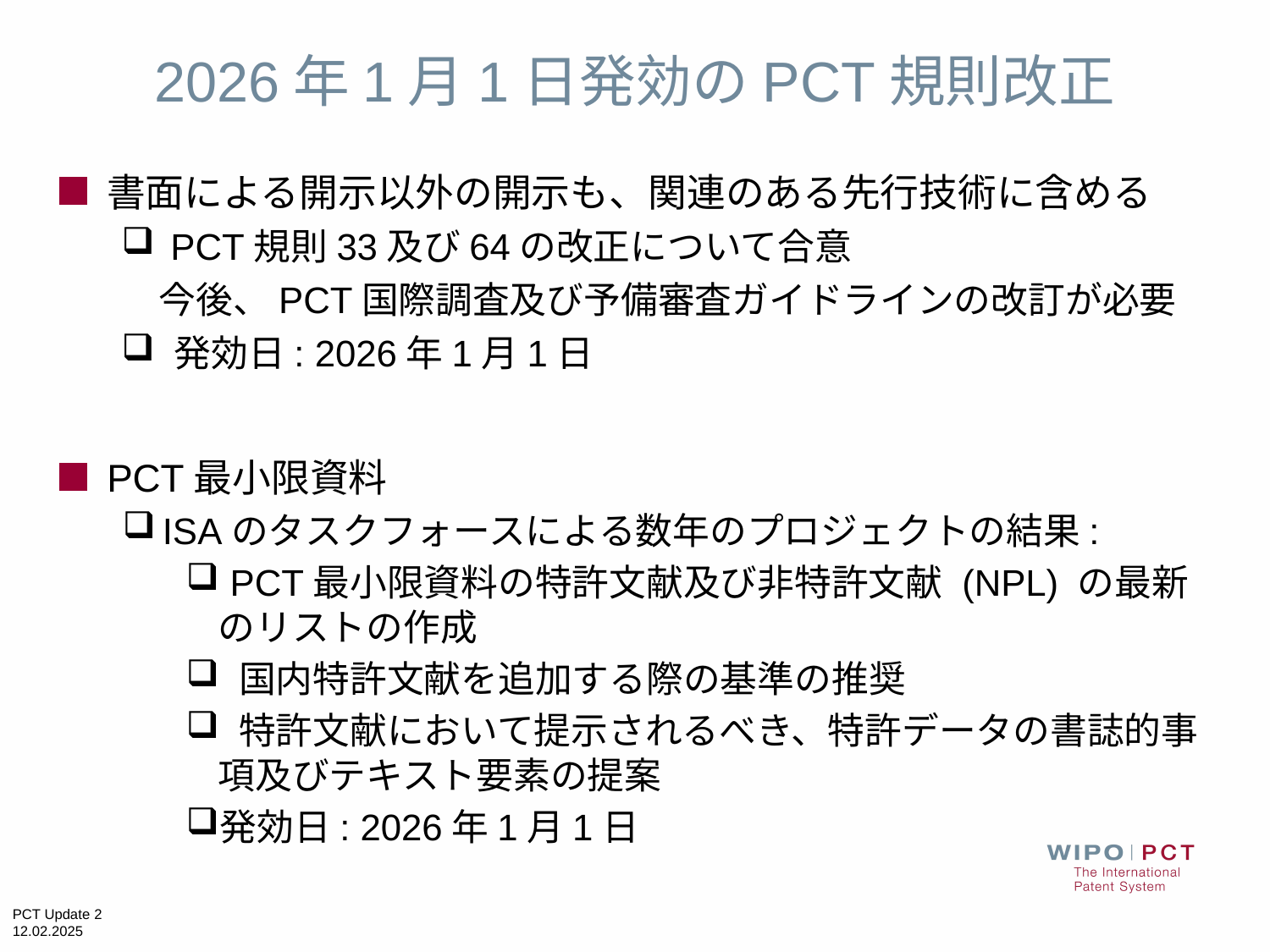

# 2026年1月1日発効のPCT規則改正
書面による開示以外の開示も、関連のある先行技術に含める
PCT規則33及び64の改正について合意
　今後、PCT国際調査及び予備審査ガイドラインの改訂が必要
 発効日: 2026年1月1日

PCT最小限資料
ISAのタスクフォースによる数年のプロジェクトの結果:
 PCT最小限資料の特許文献及び非特許文献 (NPL) の最新のリストの作成
 国内特許文献を追加する際の基準の推奨
 特許文献において提示されるべき、特許データの書誌的事項及びテキスト要素の提案
発効日: 2026年1月1日